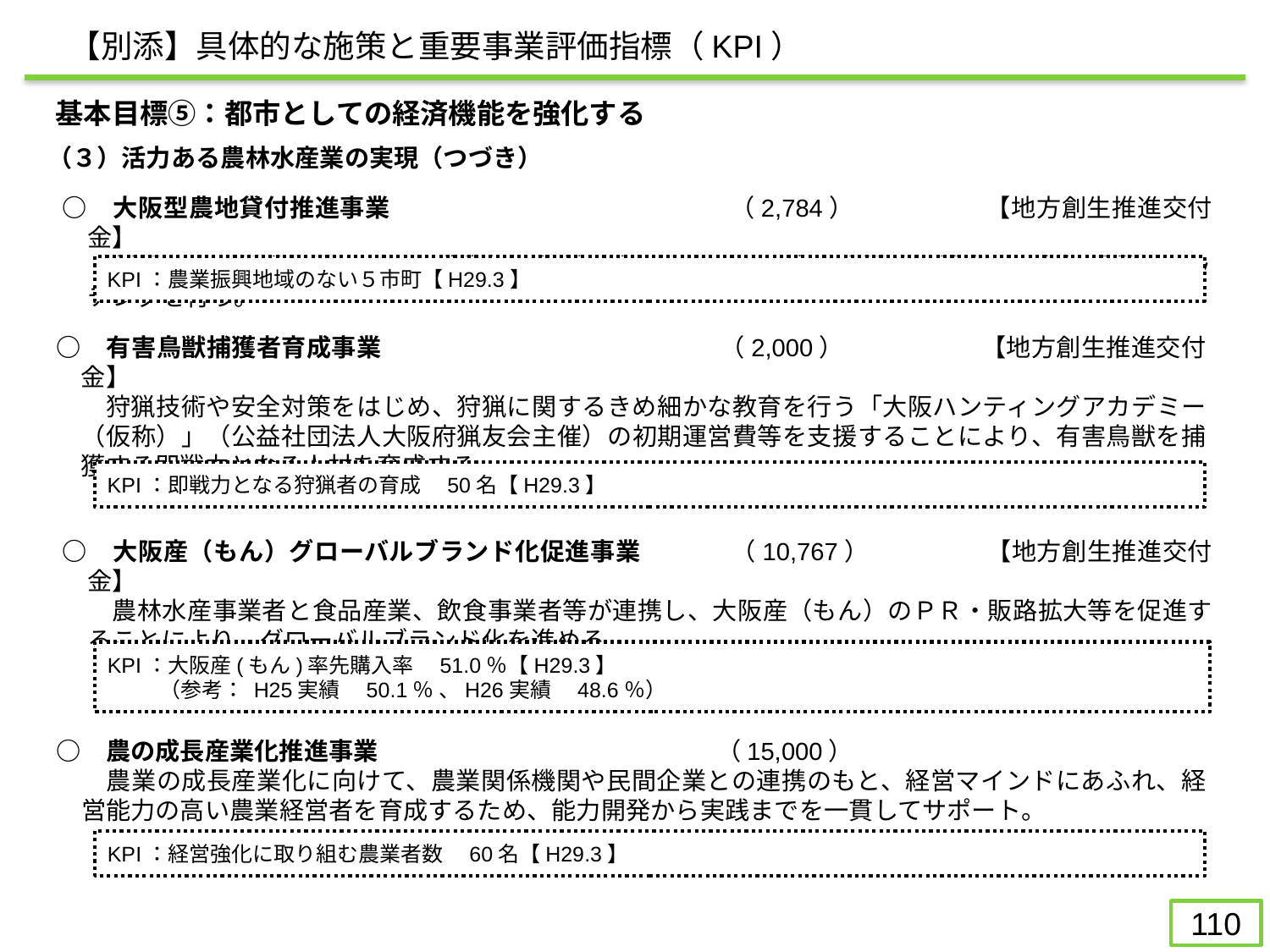

【別添】具体的な施策と重要事業評価指標（KPI）
　基本目標⑤：都市としての経済機能を強化する
（３）活力ある農林水産業の実現（つづき）
○	　大阪型農地貸付推進事業			（2,784）		【地方創生推進交付金】
　　新規参入の促進を図るため、農業振興地域を有しない市町の市街化調整区域内での農地賃借のマッチングを行う。
KPI：農業振興地域のない５市町【H29.3】
○	　有害鳥獣捕獲者育成事業			（2,000）		 【地方創生推進交付金】
　　狩猟技術や安全対策をはじめ、狩猟に関するきめ細かな教育を行う「大阪ハンティングアカデミー（仮称）」（公益社団法人大阪府猟友会主催）の初期運営費等を支援することにより、有害鳥獣を捕獲する即戦力となる人材を育成する。
KPI：即戦力となる狩猟者の育成　50名【H29.3】
○	　大阪産（もん）グローバルブランド化促進事業	（10,767）	【地方創生推進交付金】
　　農林水産事業者と食品産業、飲食事業者等が連携し、大阪産（もん）のＰＲ・販路拡大等を促進することにより、グローバルブランド化を進める。
KPI：大阪産(もん)率先購入率　51.0％【H29.3】
 　　（参考： H25実績　50.1％ 、H26実績　48.6％）
○	　農の成長産業化推進事業			（15,000）
　　農業の成長産業化に向けて、農業関係機関や民間企業との連携のもと、経営マインドにあふれ、経営能力の高い農業経営者を育成するため、能力開発から実践までを一貫してサポート。
KPI：経営強化に取り組む農業者数　60名【H29.3】
110